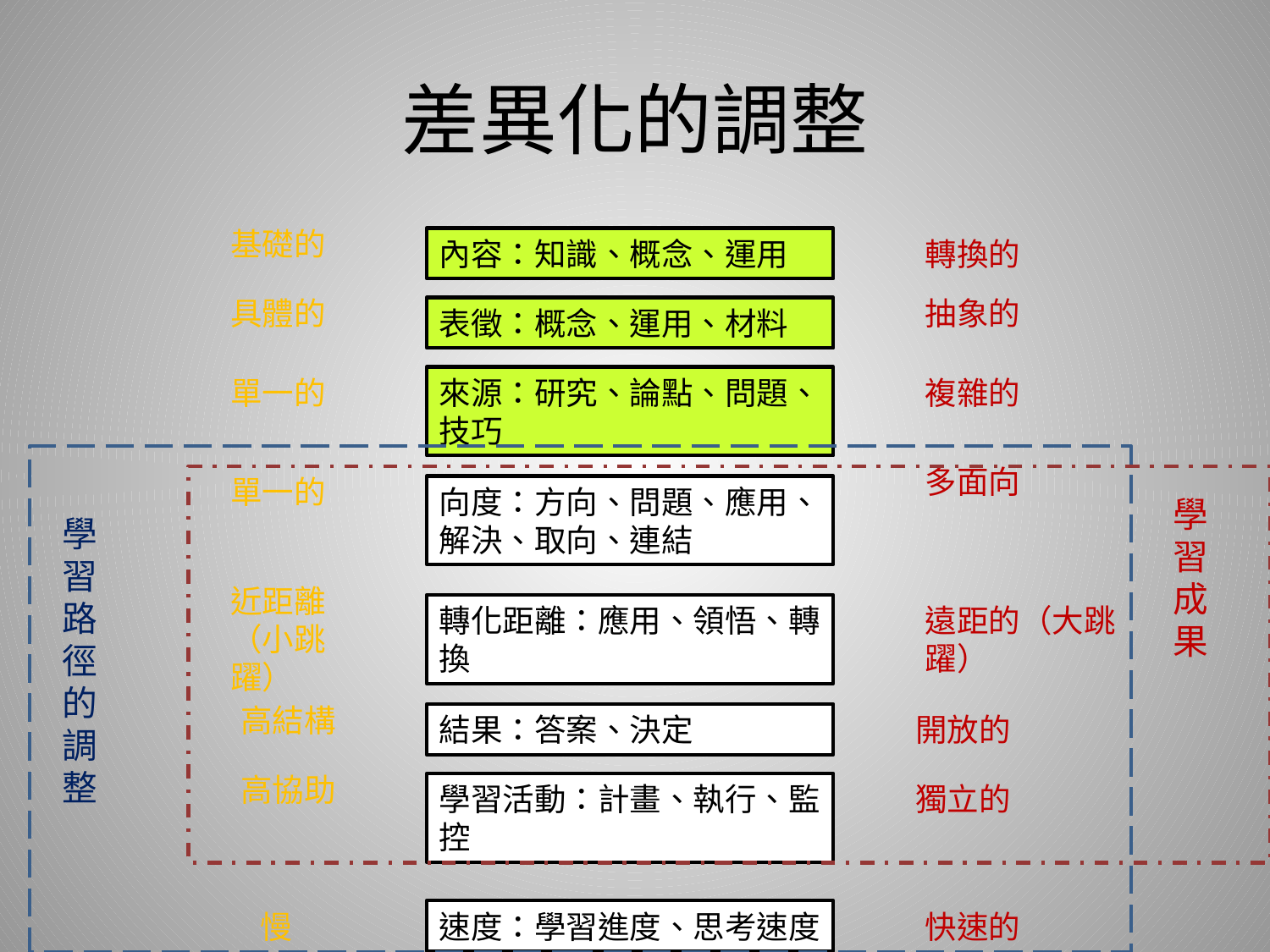

# 差異化的調整
基礎的
內容：知識、概念、運用
轉換的
具體的
抽象的
表徵：概念、運用、材料
單一的
來源：研究、論點、問題、技巧
複雜的

多面向

單一的
向度：方向、問題、應用、解決、取向、連結
學習成果
學習路徑的調整
近距離（小跳躍）
轉化距離：應用、領悟、轉換
遠距的（大跳躍）
高結構
結果：答案、決定
開放的
高協助
學習活動：計畫、執行、監控
獨立的
慢
速度：學習進度、思考速度
快速的